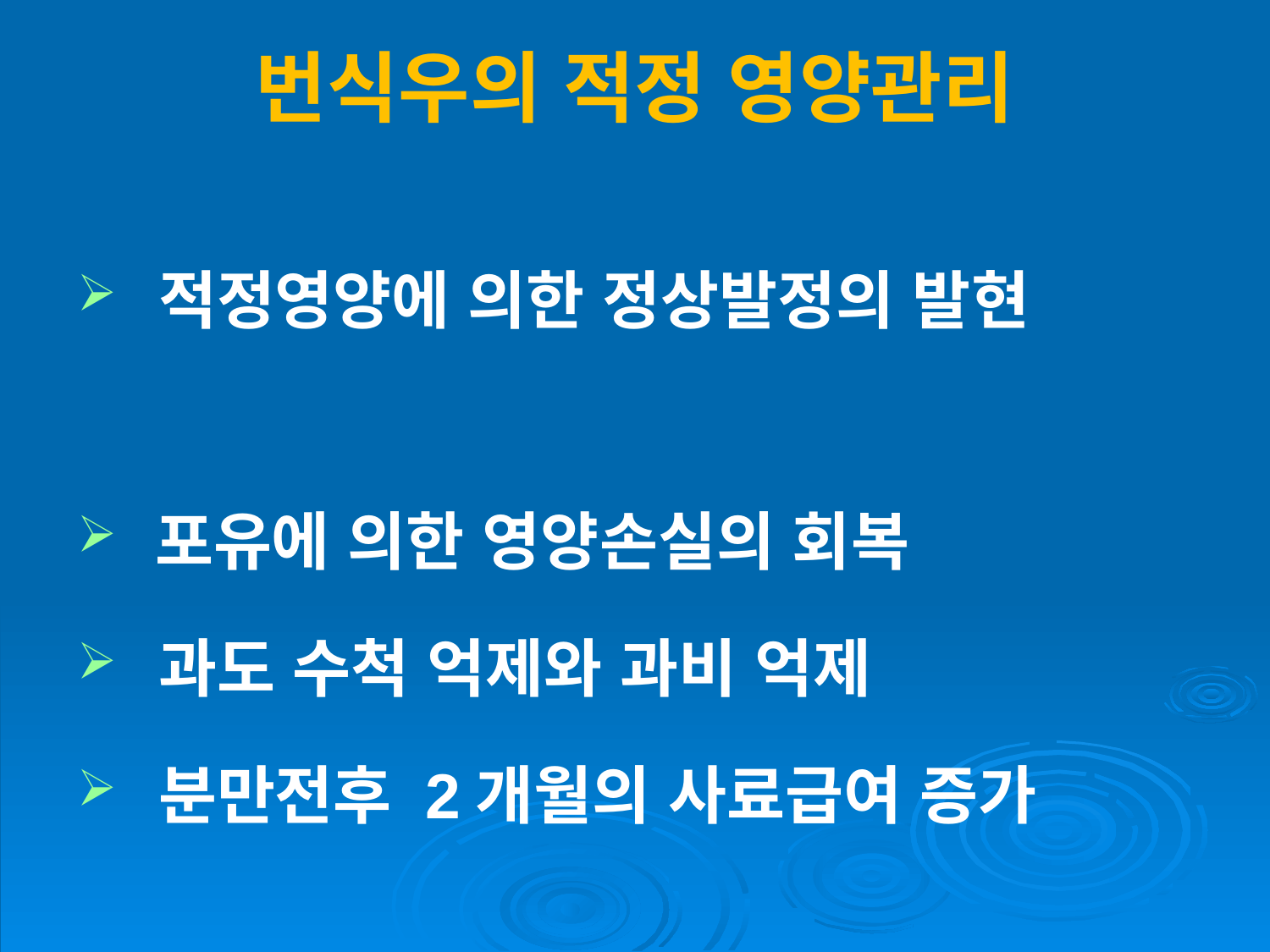

번식우의 적정 영양관리
 적정영양에 의한 정상발정의 발현
 포유에 의한 영양손실의 회복
 과도 수척 억제와 과비 억제
 분만전후 2개월의 사료급여 증가